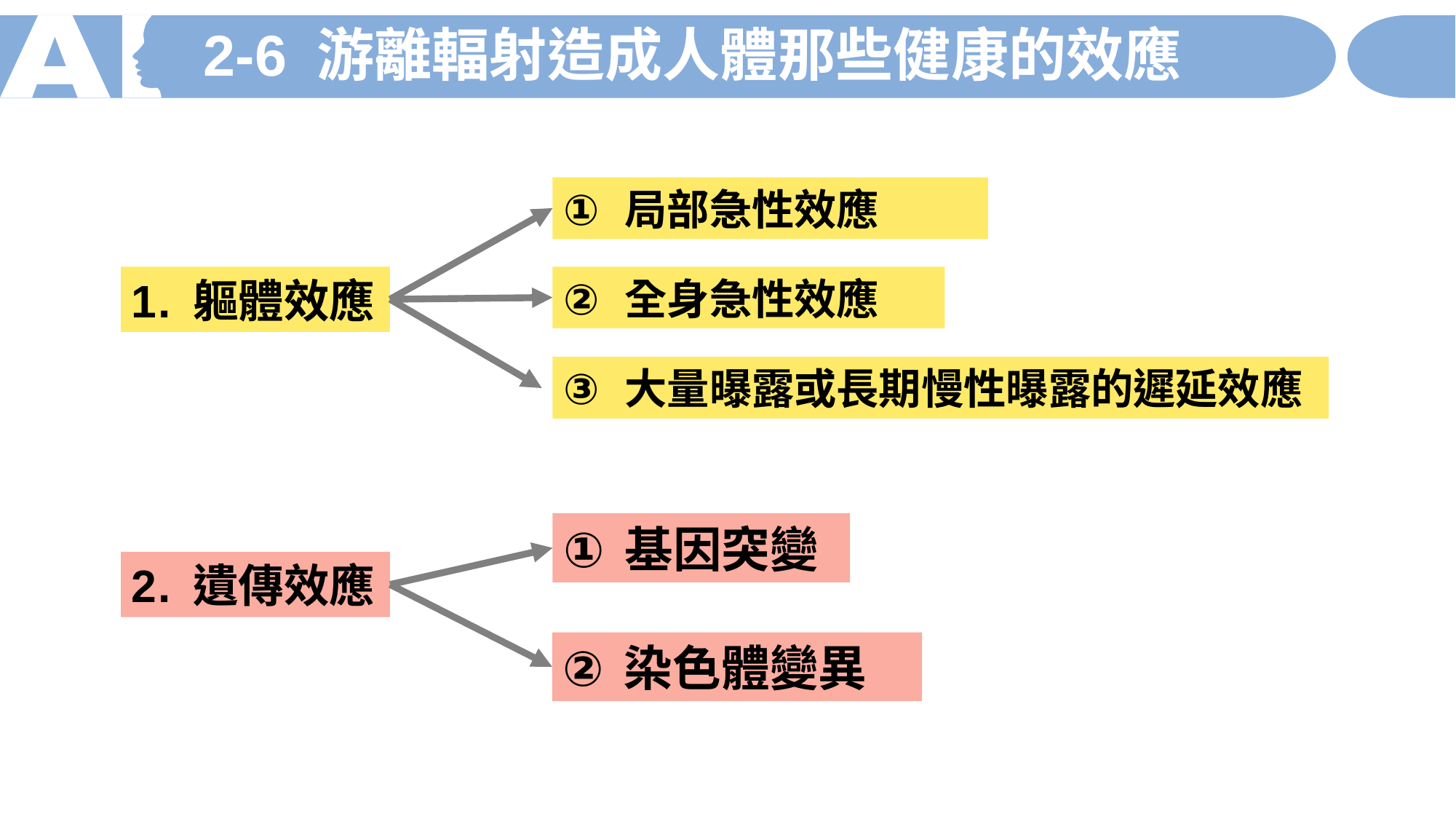

2-6 游離輻射造成人體那些健康的效應
局部急性效應
軀體效應
全身急性效應
大量曝露或長期慢性曝露的遲延效應
基因突變
遺傳效應
染色體變異